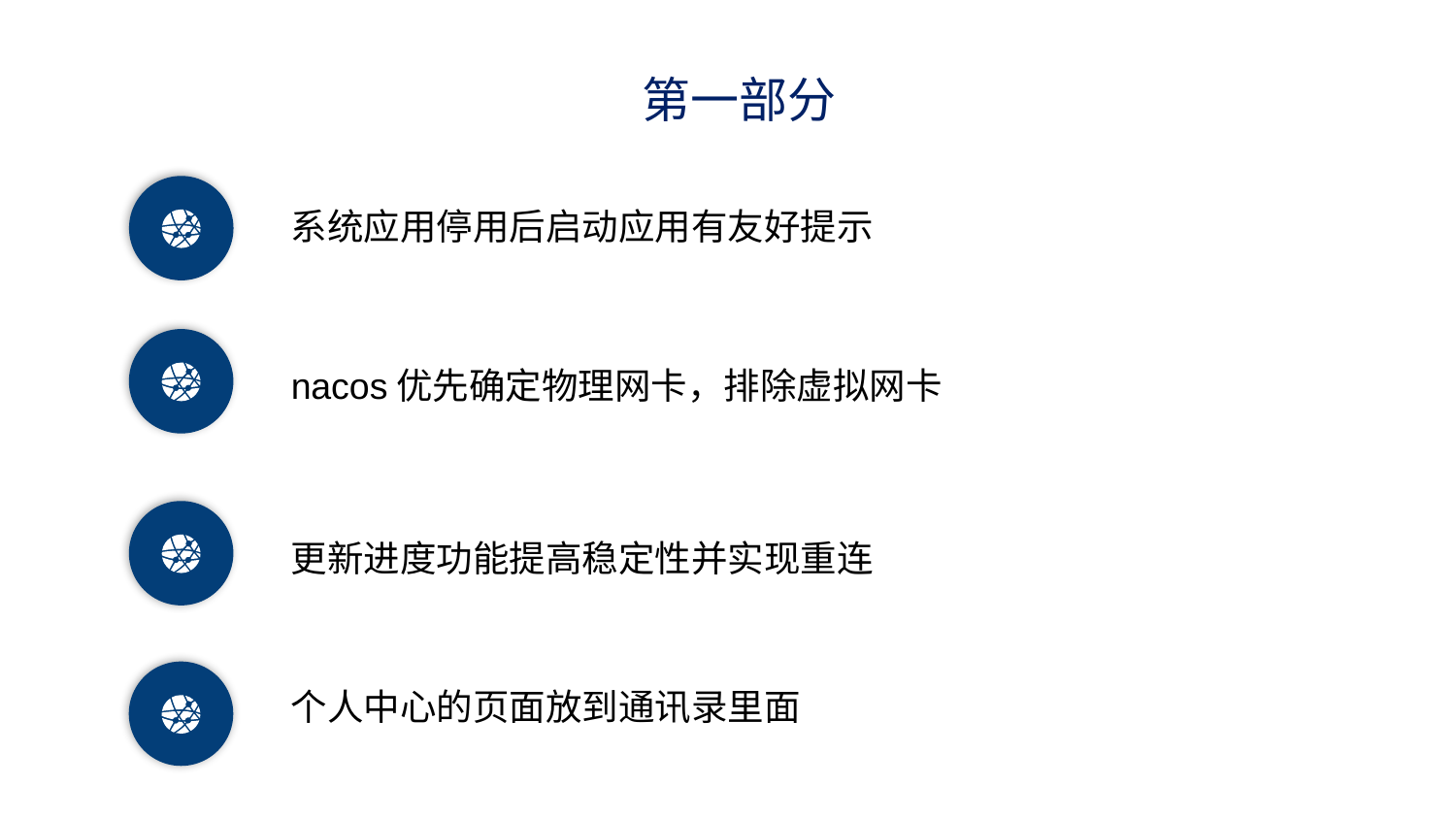

第一部分

系统应用停用后启动应用有友好提示

nacos优先确定物理网卡，排除虚拟网卡

更新进度功能提高稳定性并实现重连

个人中心的页面放到通讯录里面